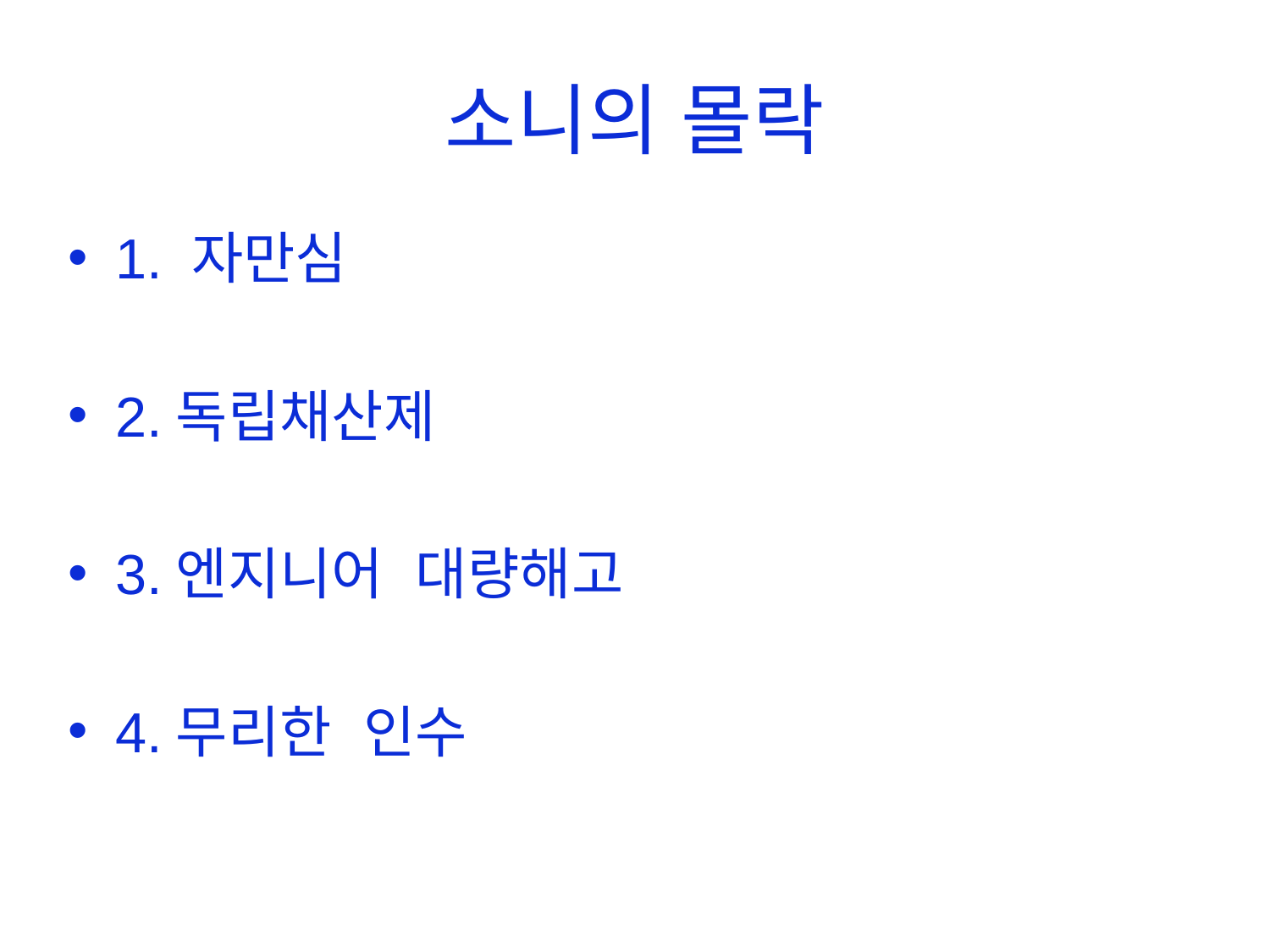

# 소니의 몰락
1. 자만심

2.독립채산제

3.엔지니어  대량해고

4.무리한  인수